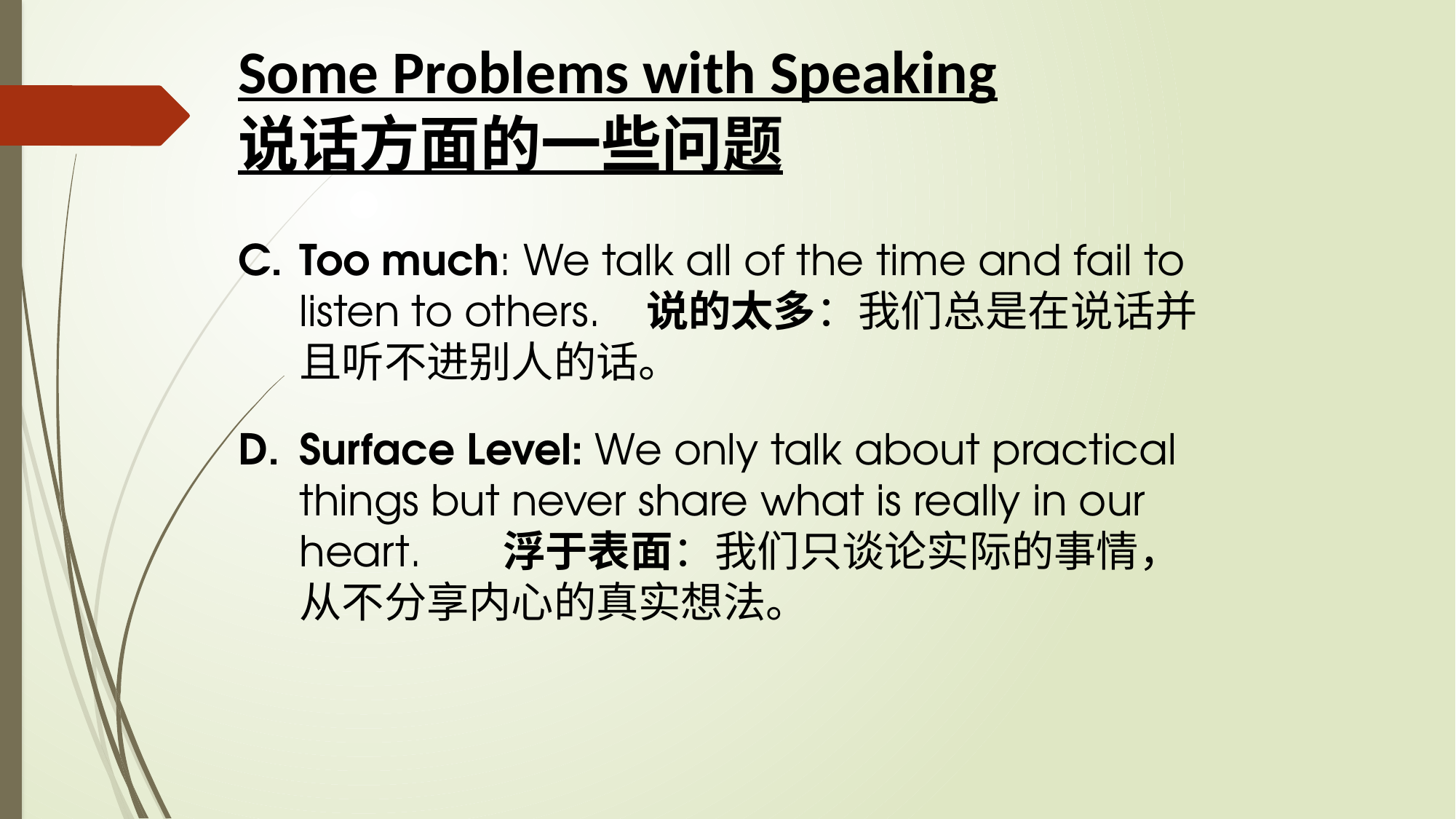

Some Problems with Speaking
说话方面的一些问题
Too much: We talk all of the time and fail to listen to others.   说的太多：我们总是在说话并且听不进别人的话。
Surface Level: We only talk about practical things but never share what is really in our heart.      浮于表面：我们只谈论实际的事情，从不分享内心的真实想法。